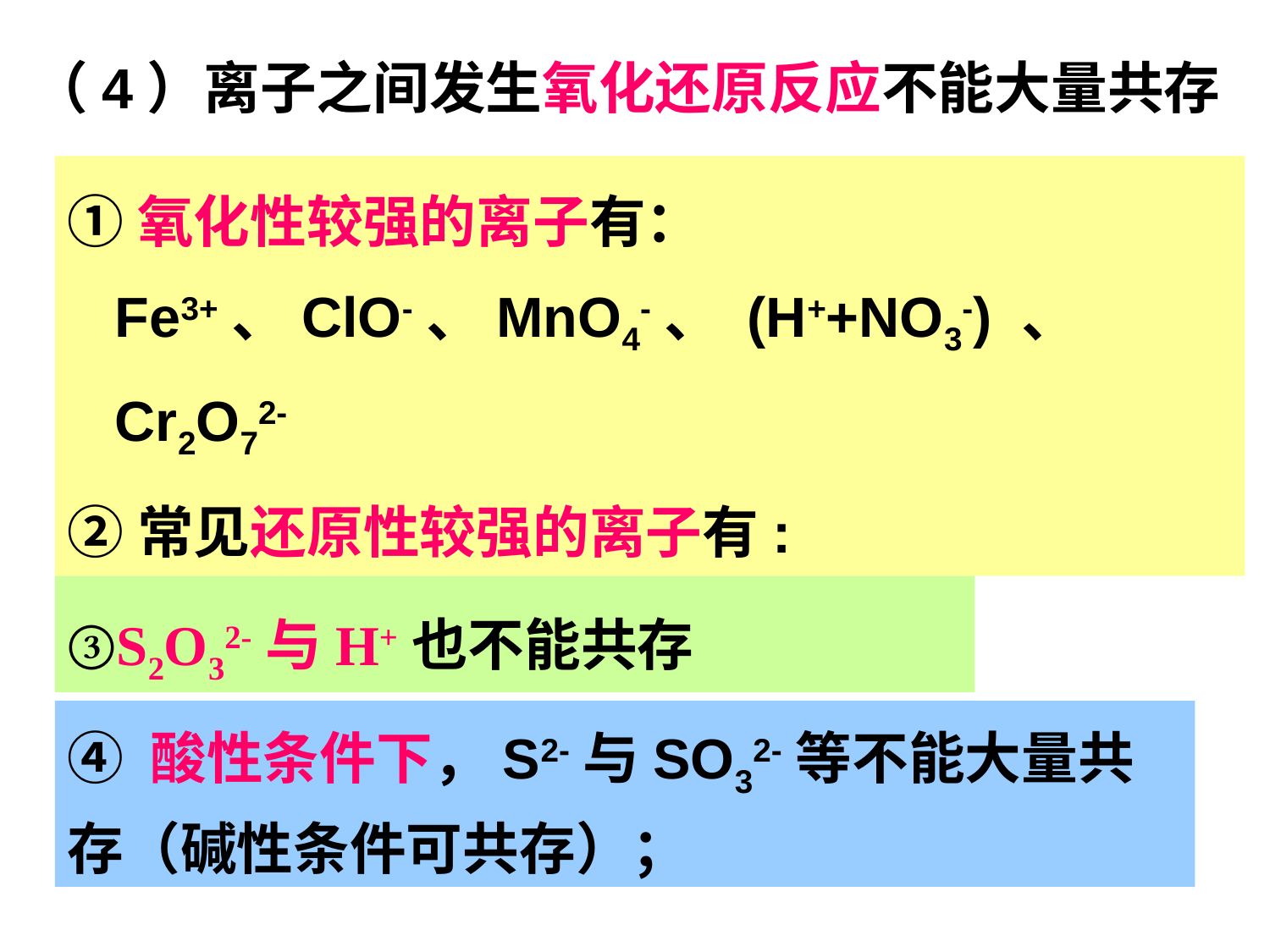

（4）离子之间发生氧化还原反应不能大量共存
①氧化性较强的离子有：Fe3+、ClO-、MnO4-、 (H++NO3-) 、 Cr2O72-
②常见还原性较强的离子有:  Fe2+、HS-、S2-、I-、SO32-。

③S2O32-与H+也不能共存
④ 酸性条件下，S2-与SO32-等不能大量共存（碱性条件可共存）；